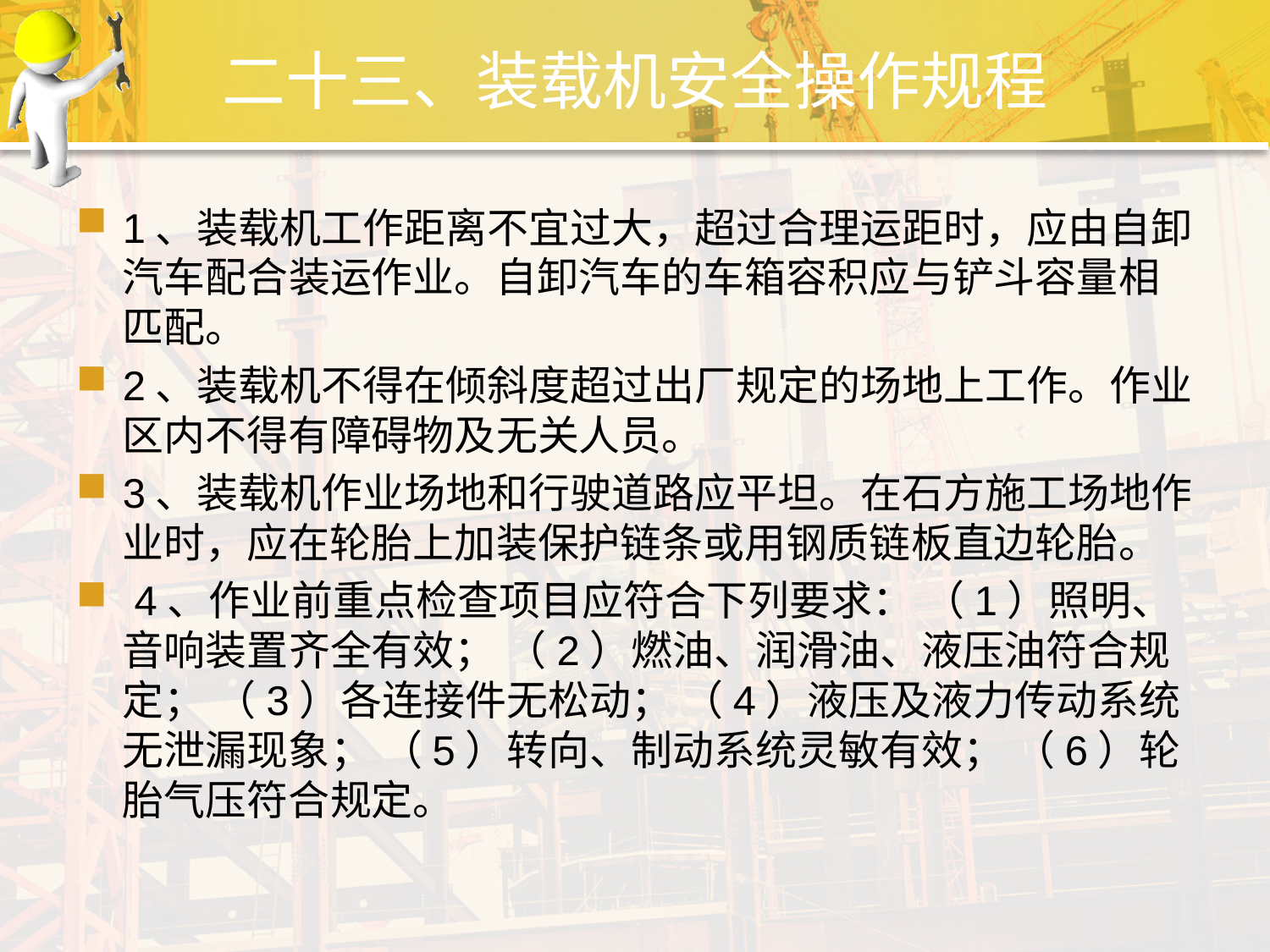

# 二十三、装载机安全操作规程
1、装载机工作距离不宜过大，超过合理运距时，应由自卸汽车配合装运作业。自卸汽车的车箱容积应与铲斗容量相匹配。
2、装载机不得在倾斜度超过出厂规定的场地上工作。作业区内不得有障碍物及无关人员。
3、装载机作业场地和行驶道路应平坦。在石方施工场地作业时，应在轮胎上加装保护链条或用钢质链板直边轮胎。
 4、作业前重点检查项目应符合下列要求： （1）照明、音响装置齐全有效； （2）燃油、润滑油、液压油符合规定； （3）各连接件无松动； （4）液压及液力传动系统无泄漏现象； （5）转向、制动系统灵敏有效； （6）轮胎气压符合规定。